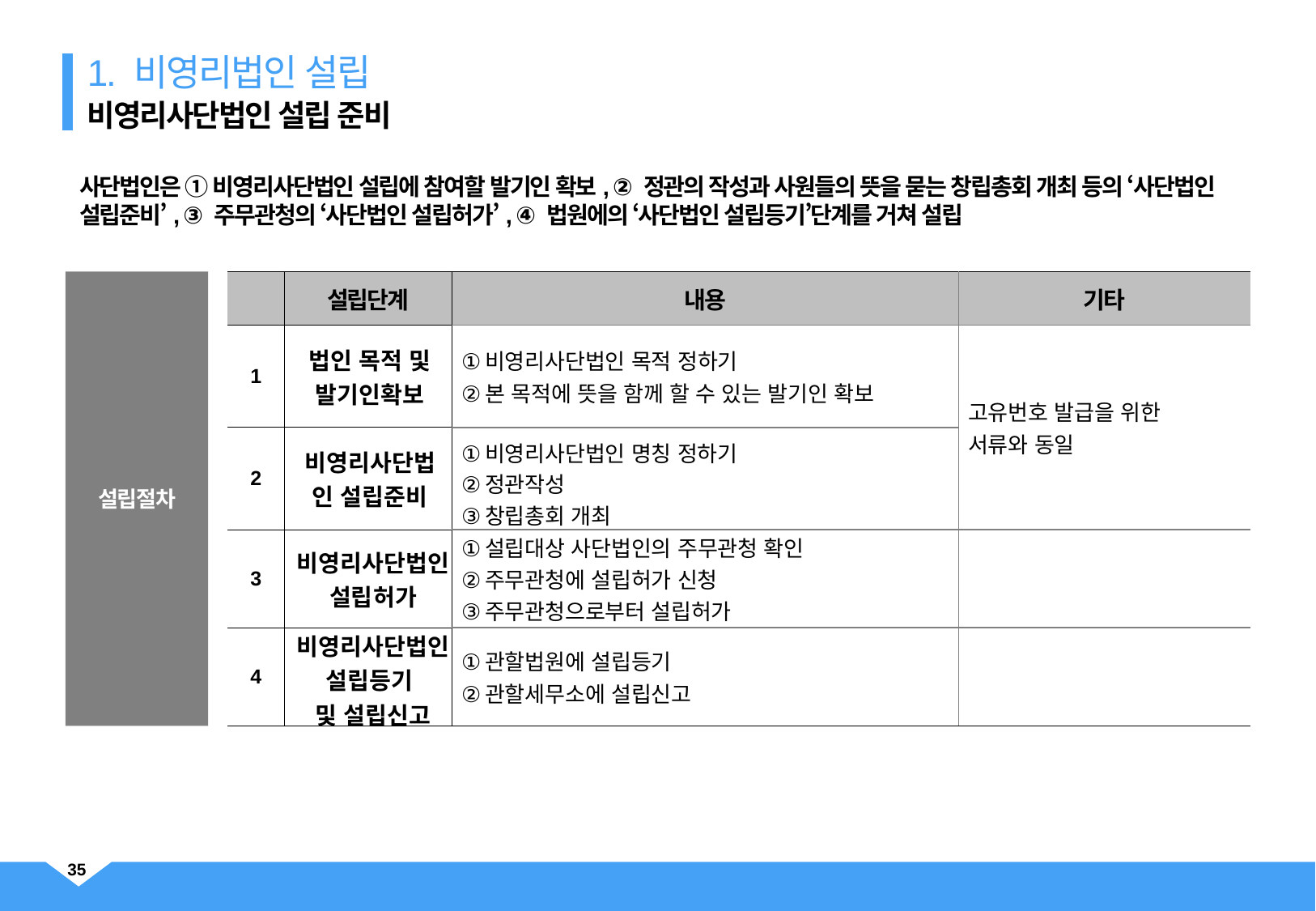

1. 비영리법인 설립
비영리사단법인 설립 준비
사단법인은 ① 비영리사단법인 설립에 참여할 발기인 확보, ② 정관의 작성과 사원들의 뜻을 묻는 창립총회 개최 등의 ‘사단법인 설립준비’, ③ 주무관청의 ‘사단법인 설립허가’, ④ 법원에의 ‘사단법인 설립등기’단계를 거쳐 설립

설립절차
|  | 설립단계 | 내용 | 기타 |
| --- | --- | --- | --- |
| 1 | 법인 목적 및 발기인확보 | 비영리사단법인 목적 정하기 본 목적에 뜻을 함께 할 수 있는 발기인 확보 | 고유번호 발급을 위한 서류와 동일 |
| 2 | 비영리사단법인 설립준비 | 비영리사단법인 명칭 정하기 정관작성 창립총회 개최 |  |
| 3 | 비영리사단법인 설립허가 | 설립대상 사단법인의 주무관청 확인 주무관청에 설립허가 신청 주무관청으로부터 설립허가 |  |
| 4 | 비영리사단법인 설립등기 및 설립신고 | 관할법원에 설립등기 관할세무소에 설립신고 |  |